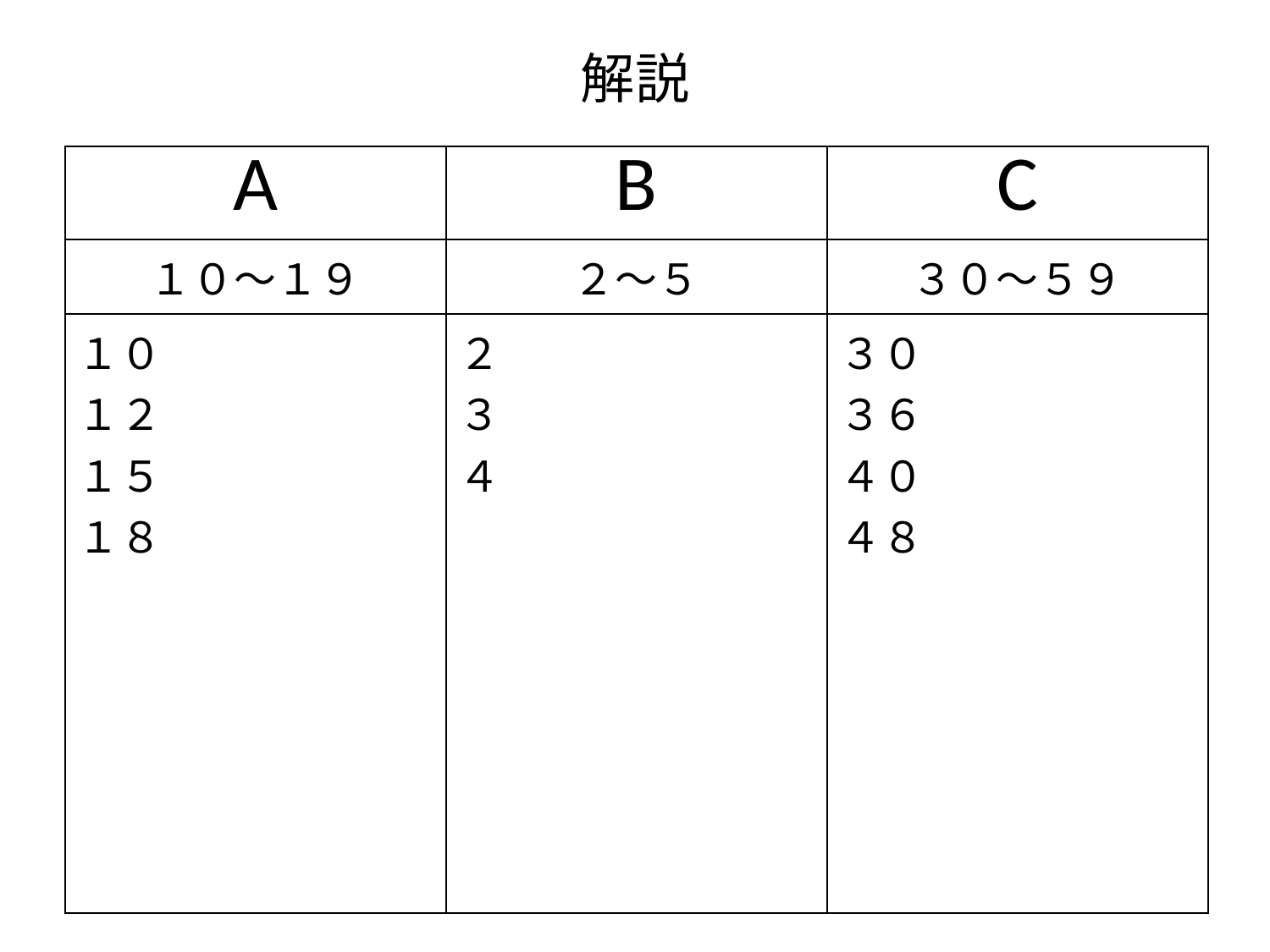

# 解説
| A | B | C |
| --- | --- | --- |
| １０～１９ | ２～５ | ３０～５９ |
| １０ １２ １５ １８ | ２ ３ ４ | ３０　　　　　 ３６ ４０　 ４８ |